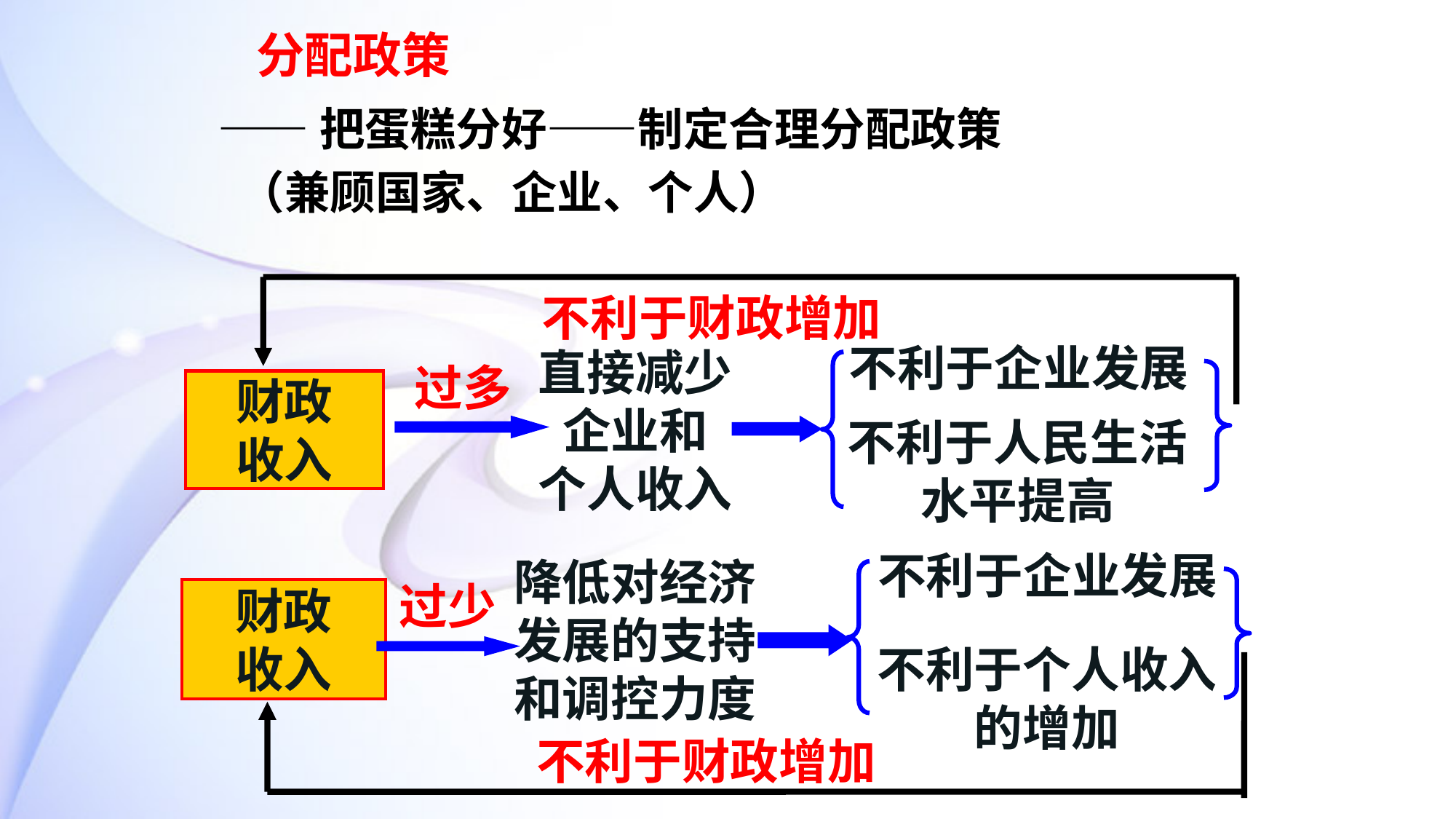

分配政策
——把蛋糕分好——制定合理分配政策
 （兼顾国家、企业、个人）

不利于财政增加
不利于企业发展
过多
直接减少
企业和
个人收入

财政
收入
不利于人民生活
水平提高

不利于企业发展

过少
降低对经济
发展的支持
和调控力度
财政
收入

不利于个人收入
的增加

不利于财政增加